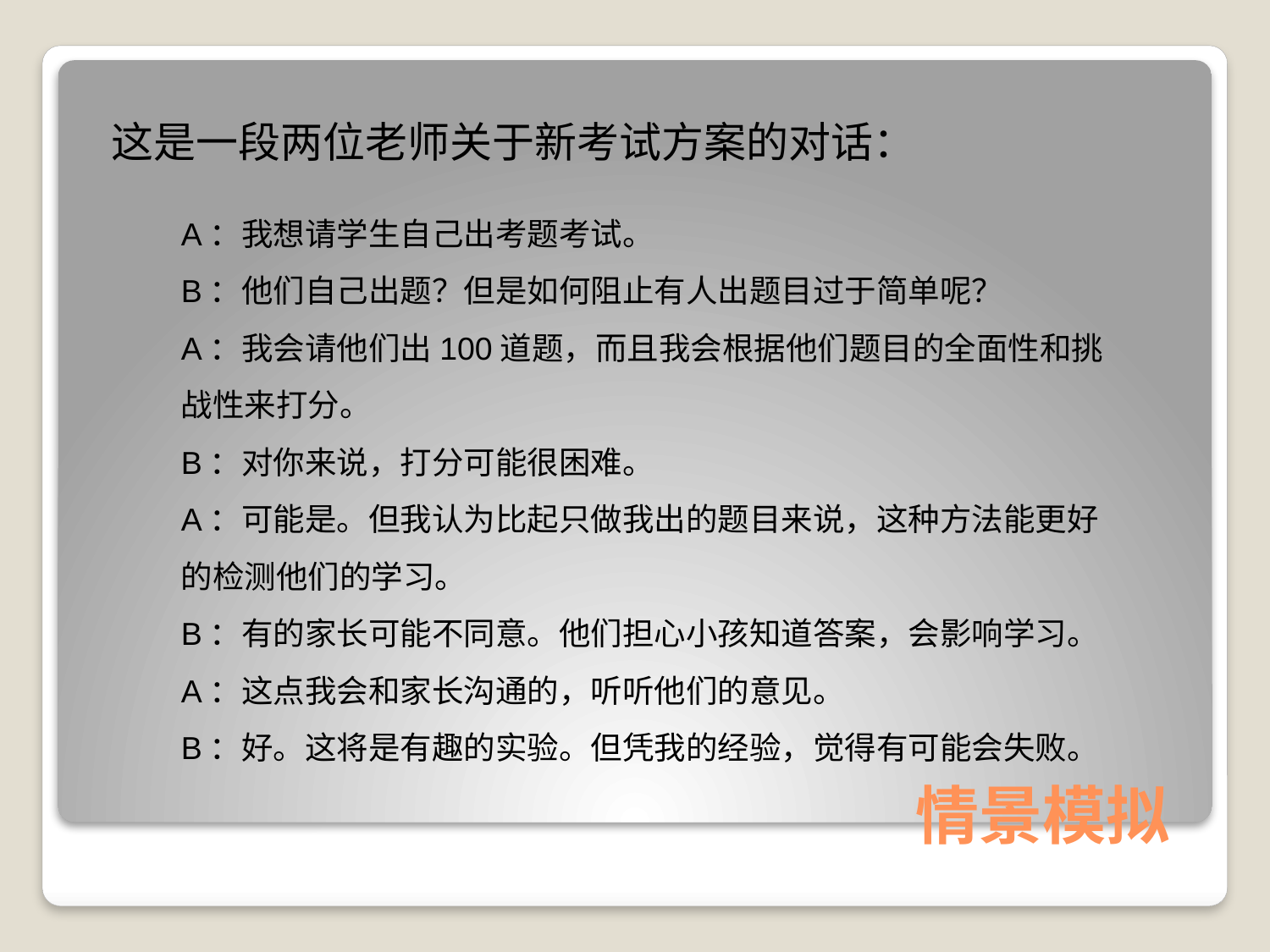

这是一段两位老师关于新考试方案的对话：
A：我想请学生自己出考题考试。
B：他们自己出题？但是如何阻止有人出题目过于简单呢？
A：我会请他们出100道题，而且我会根据他们题目的全面性和挑战性来打分。
B：对你来说，打分可能很困难。
A：可能是。但我认为比起只做我出的题目来说，这种方法能更好的检测他们的学习。
B：有的家长可能不同意。他们担心小孩知道答案，会影响学习。
A：这点我会和家长沟通的，听听他们的意见。
B：好。这将是有趣的实验。但凭我的经验，觉得有可能会失败。
# 情景模拟